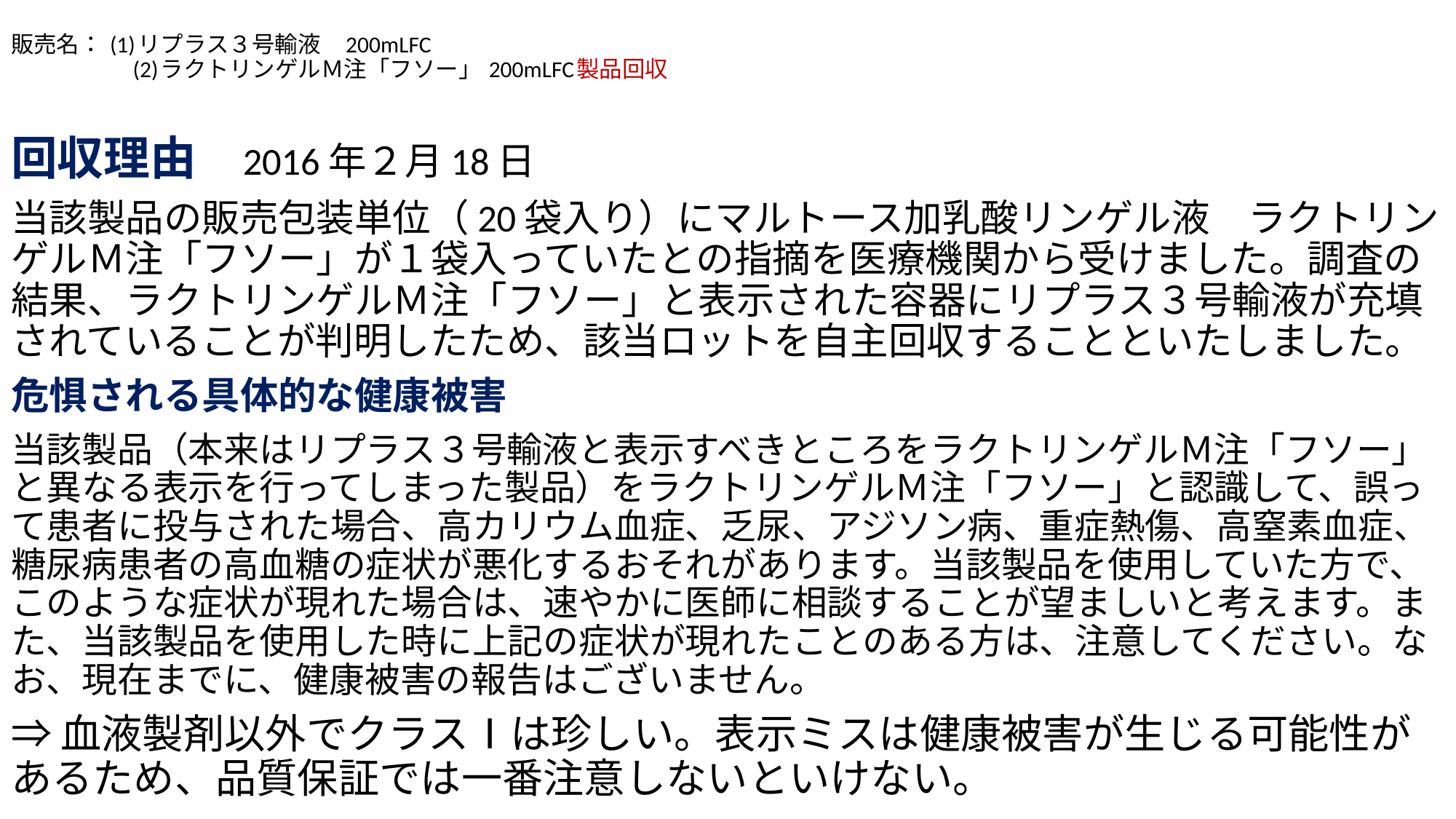

# 販売名： (1)リプラス３号輸液　200mLFC 　　　　　 (2)ラクトリンゲルＭ注「フソー」 200mLFC製品回収
回収理由　2016年２月18日
当該製品の販売包装単位（20袋入り）にマルトース加乳酸リンゲル液　ラクトリンゲルＭ注「フソー」が１袋入っていたとの指摘を医療機関から受けました。調査の結果、ラクトリンゲルＭ注「フソー」と表示された容器にリプラス３号輸液が充填されていることが判明したため、該当ロットを自主回収することといたしました。
危惧される具体的な健康被害
当該製品（本来はリプラス３号輸液と表示すべきところをラクトリンゲルＭ注「フソー」と異なる表示を行ってしまった製品）をラクトリンゲルＭ注「フソー」と認識して、誤って患者に投与された場合、高カリウム血症、乏尿、アジソン病、重症熱傷、高窒素血症、糖尿病患者の高血糖の症状が悪化するおそれがあります。当該製品を使用していた方で、このような症状が現れた場合は、速やかに医師に相談することが望ましいと考えます。また、当該製品を使用した時に上記の症状が現れたことのある方は、注意してください。なお、現在までに、健康被害の報告はございません。
⇒血液製剤以外でクラスⅠは珍しい。表示ミスは健康被害が生じる可能性があるため、品質保証では一番注意しないといけない。